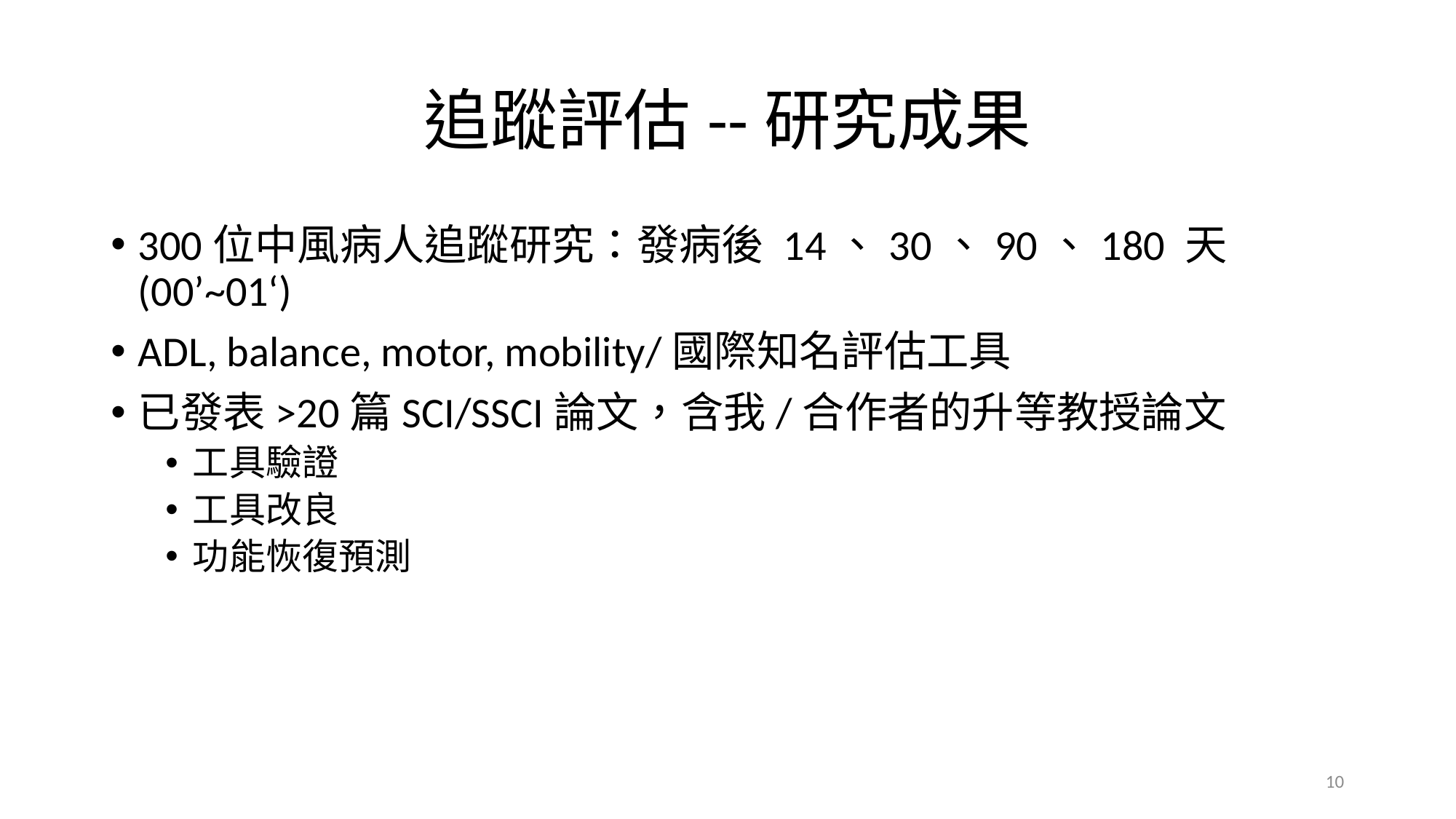

# 追蹤評估--研究成果
300位中風病人追蹤研究：發病後 14、30、90、180 天(00’~01‘)
ADL, balance, motor, mobility/國際知名評估工具
已發表>20篇SCI/SSCI論文，含我/合作者的升等教授論文
工具驗證
工具改良
功能恢復預測

10